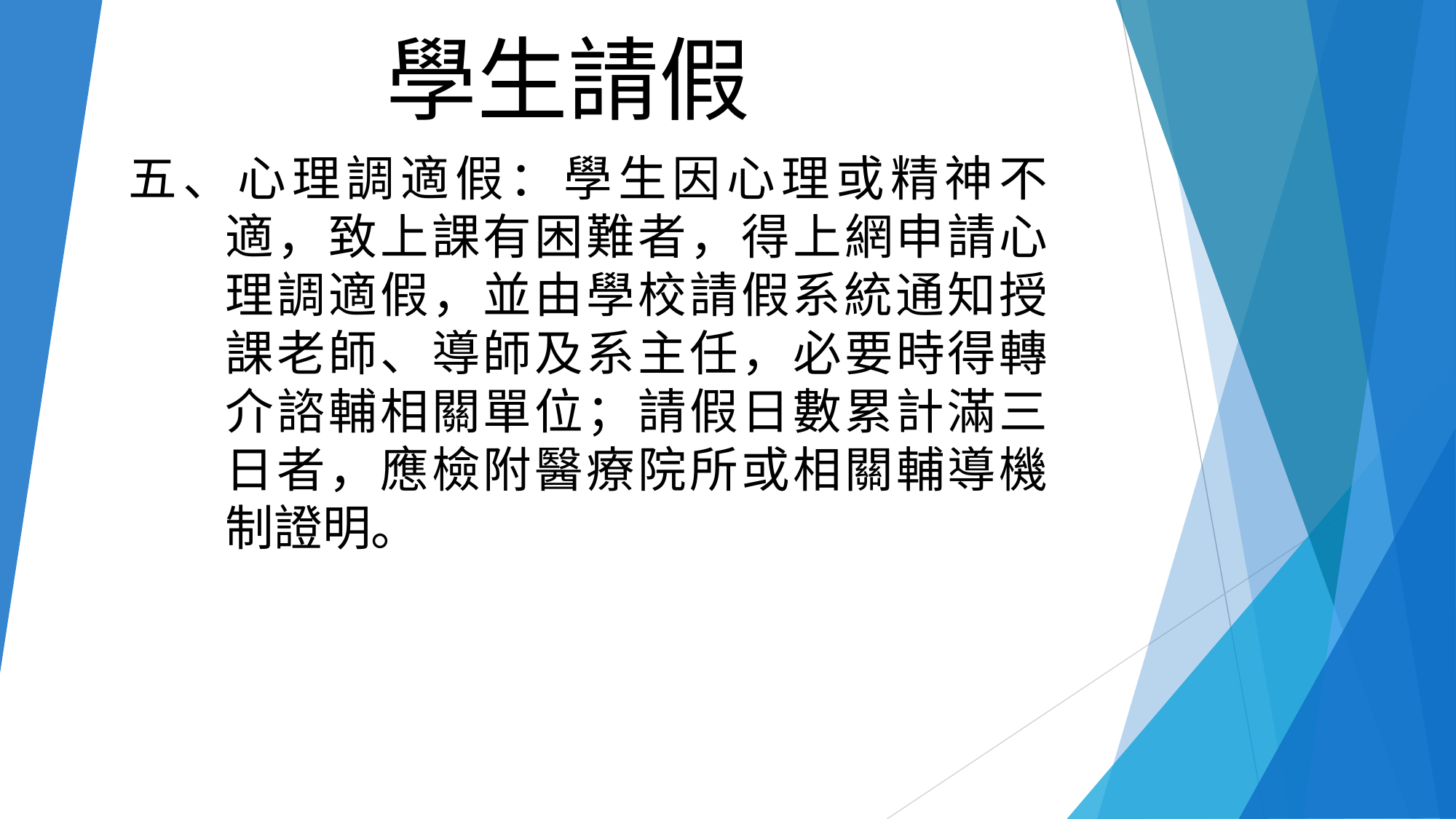

學生請假
五、心理調適假：學生因心理或精神不適，致上課有困難者，得上網申請心理調適假，並由學校請假系統通知授課老師、導師及系主任，必要時得轉介諮輔相關單位；請假日數累計滿三日者，應檢附醫療院所或相關輔導機制證明。